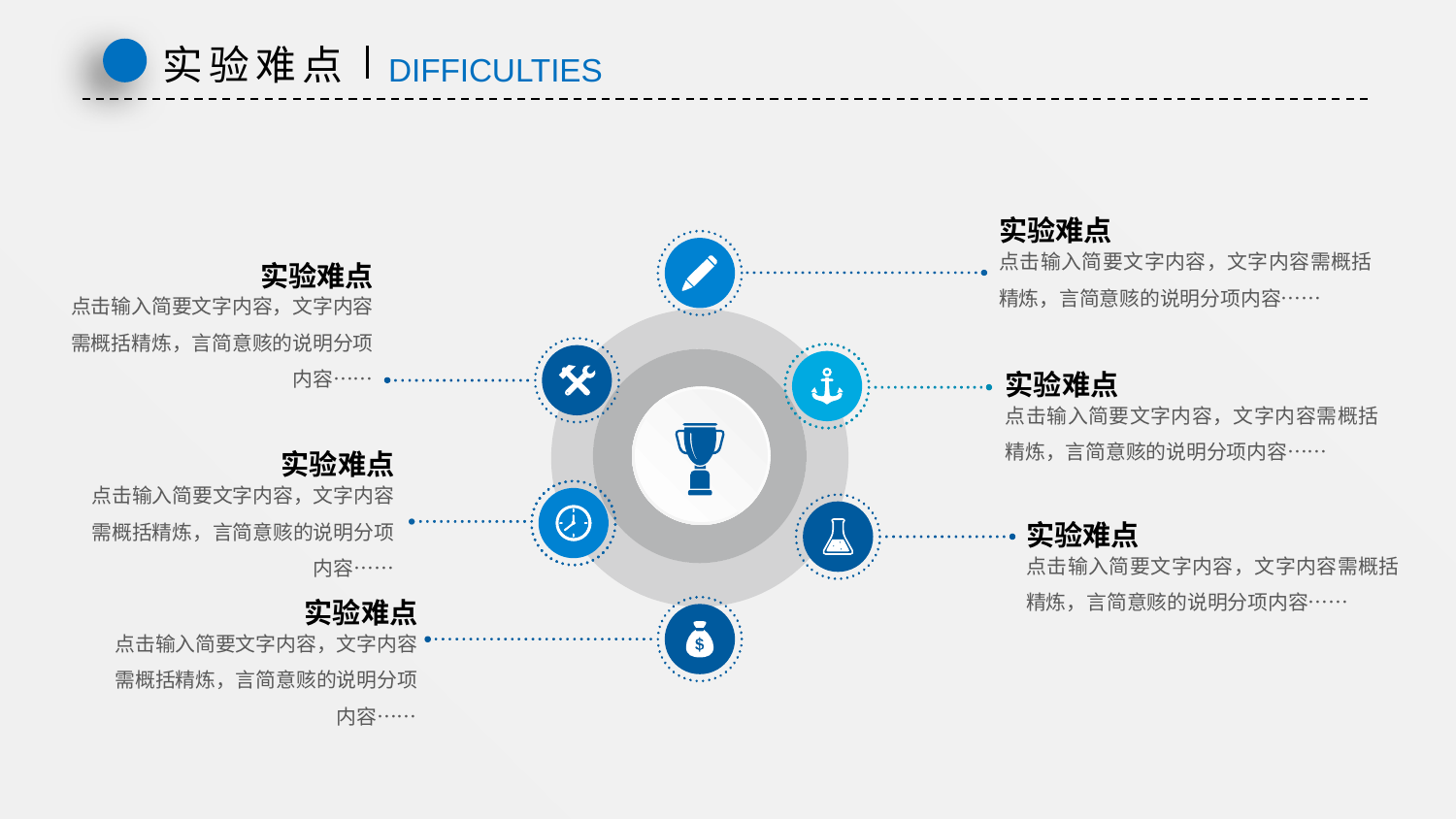

实验难点

DIFFICULTIES
实验难点

点击输入简要文字内容，文字内容需概括精炼，言简意赅的说明分项内容……
实验难点
点击输入简要文字内容，文字内容需概括精炼，言简意赅的说明分项内容……

实验难点

点击输入简要文字内容，文字内容需概括精炼，言简意赅的说明分项内容……

实验难点
点击输入简要文字内容，文字内容需概括精炼，言简意赅的说明分项内容……

实验难点
点击输入简要文字内容，文字内容需概括精炼，言简意赅的说明分项内容……
实验难点

点击输入简要文字内容，文字内容需概括精炼，言简意赅的说明分项内容……
延时符